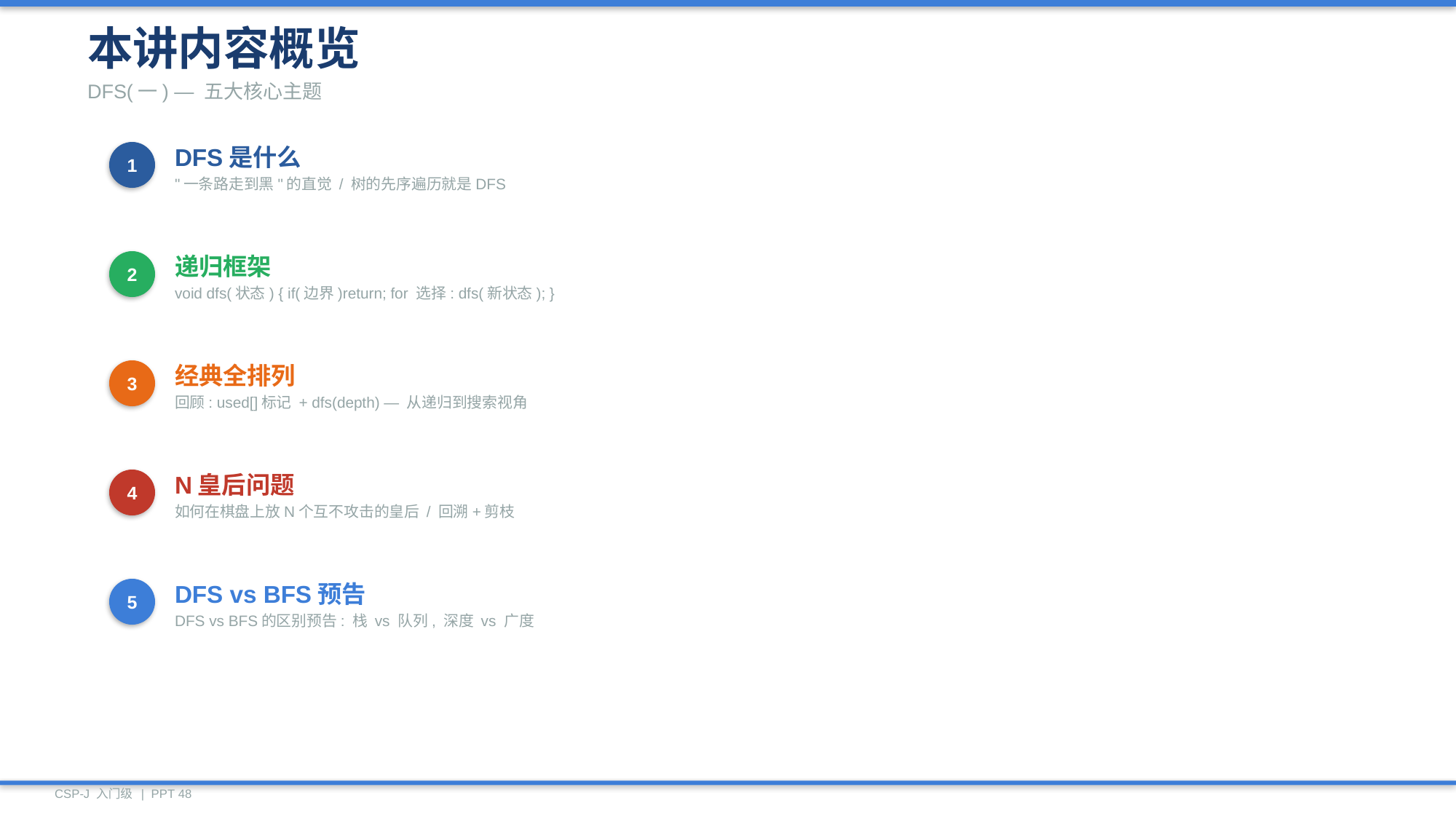

本讲内容概览
DFS(一) — 五大核心主题
1
DFS是什么
"一条路走到黑"的直觉 / 树的先序遍历就是DFS
2
递归框架
void dfs(状态) { if(边界)return; for 选择: dfs(新状态); }
3
经典全排列
回顾: used[]标记 + dfs(depth) — 从递归到搜索视角
4
N皇后问题
如何在棋盘上放N个互不攻击的皇后 / 回溯+剪枝
5
DFS vs BFS预告
DFS vs BFS的区别预告: 栈 vs 队列, 深度 vs 广度

CSP-J 入门级  |  PPT 48